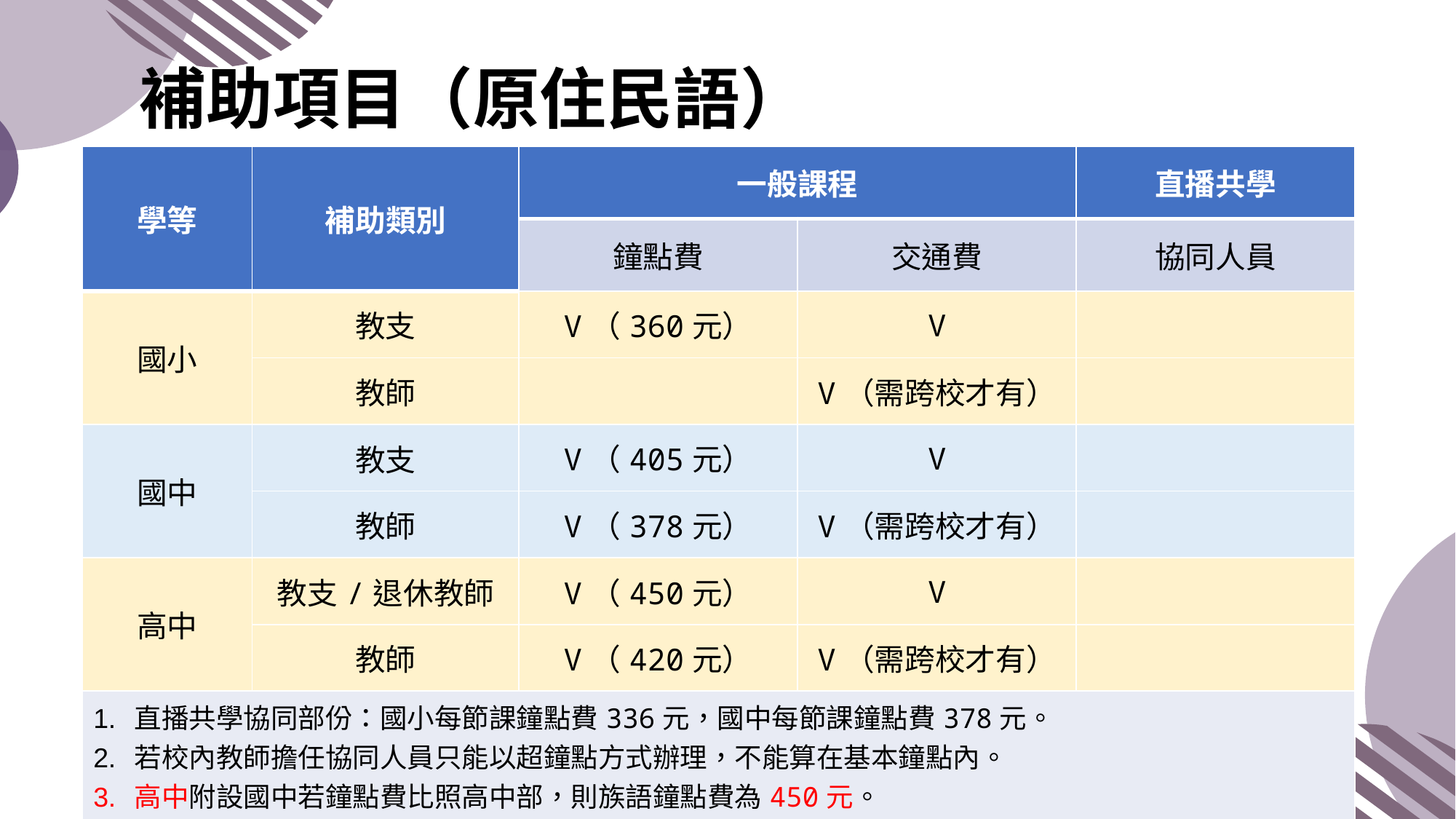

# 補助項目（原住民語）
| 學等 | 補助類別 | 一般課程 |  | 直播共學 |
| --- | --- | --- | --- | --- |
|  |  | 鐘點費 | 交通費 | 協同人員 |
| 國小 | 教支 | V（360元） | V |  |
|  | 教師 |  | V（需跨校才有） |  |
| 國中 | 教支 | V（405元） | V |  |
|  | 教師 | V（378元） | V（需跨校才有） |  |
| 高中 | 教支/退休教師 | V（450元） | V |  |
|  | 教師 | V（420元） | V（需跨校才有） |  |
| 直播共學協同部份：國小每節課鐘點費336元，國中每節課鐘點費378元。 若校內教師擔任協同人員只能以超鐘點方式辦理，不能算在基本鐘點內。 高中附設國中若鐘點費比照高中部，則族語鐘點費為450元。 |  |  |  |  |